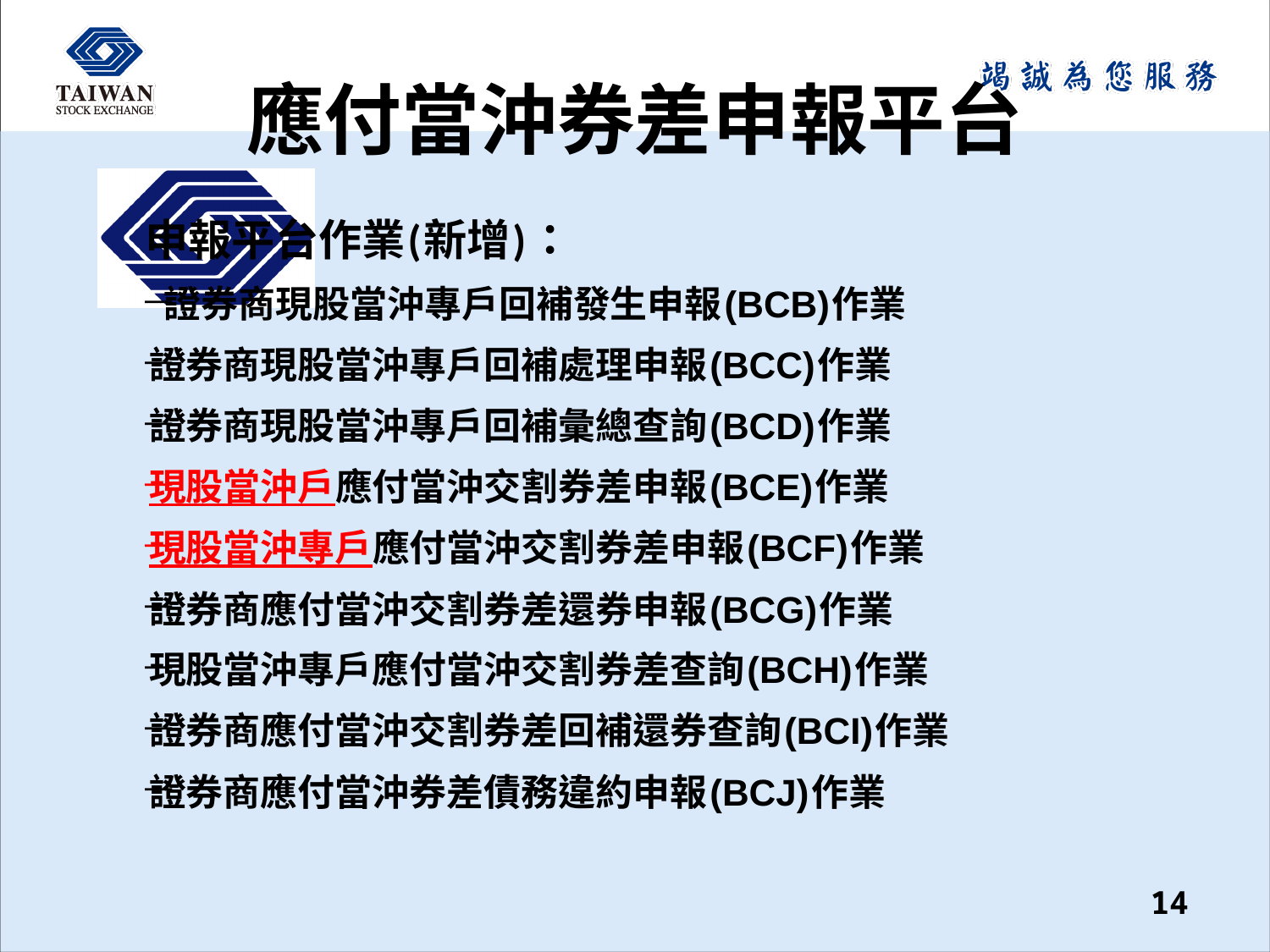

# 應付當沖券差申報平台
申報平台作業(新增)：
證券商現股當沖專戶回補發生申報(BCB)作業
證券商現股當沖專戶回補處理申報(BCC)作業
證券商現股當沖專戶回補彙總查詢(BCD)作業
現股當沖戶應付當沖交割券差申報(BCE)作業
現股當沖專戶應付當沖交割券差申報(BCF)作業
證券商應付當沖交割券差還券申報(BCG)作業
現股當沖專戶應付當沖交割券差查詢(BCH)作業
證券商應付當沖交割券差回補還券查詢(BCI)作業
證券商應付當沖券差債務違約申報(BCJ)作業
14